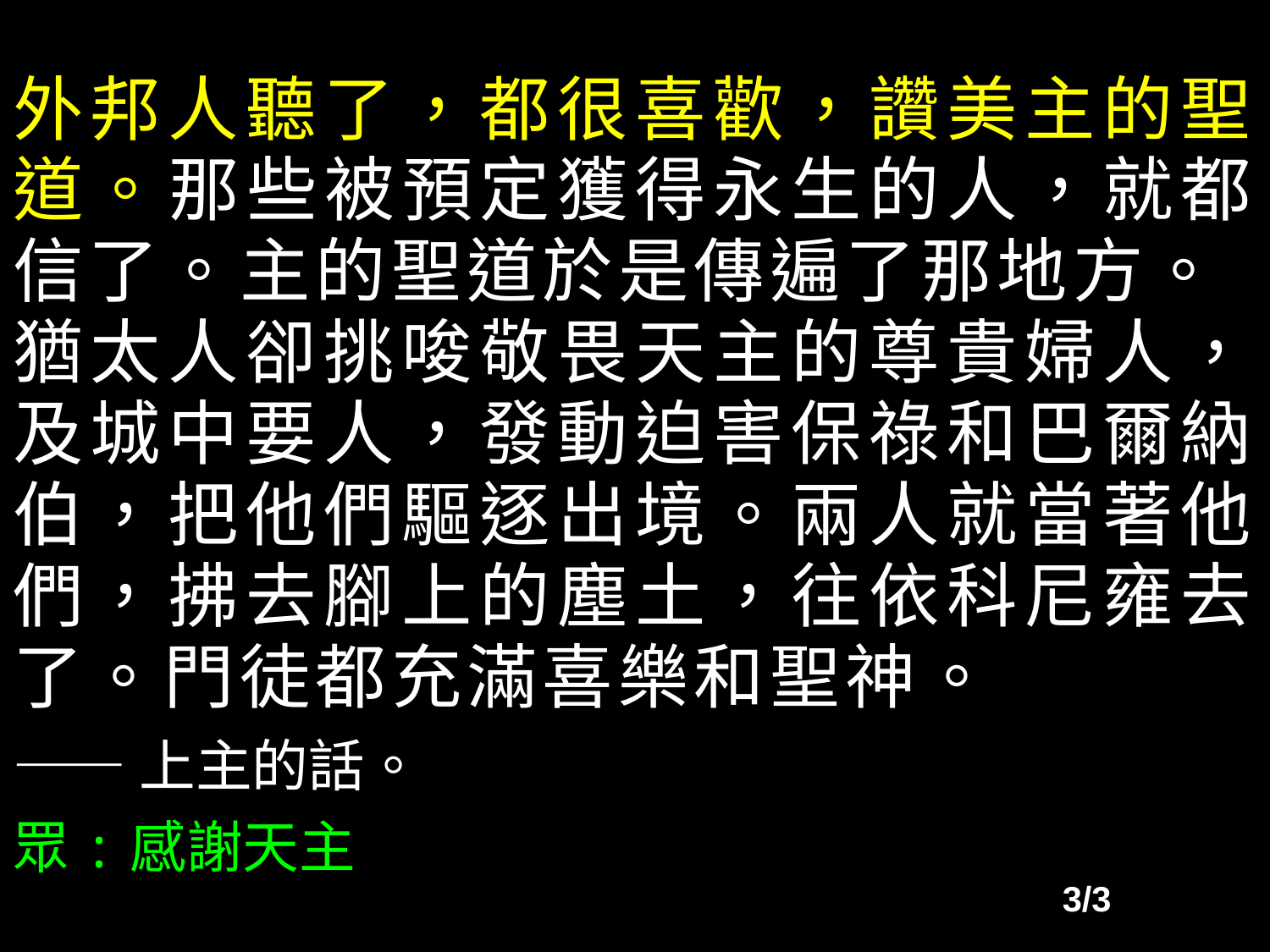

外邦人聽了，都很喜歡，讚美主的聖道。那些被預定獲得永生的人，就都信了。主的聖道於是傳遍了那地方。
猶太人卻挑唆敬畏天主的尊貴婦人，及城中要人，發動迫害保祿和巴爾納伯，把他們驅逐出境。兩人就當著他們，拂去腳上的塵土，往依科尼雍去了。門徒都充滿喜樂和聖神。
——上主的話。
眾:感謝天主

3/3